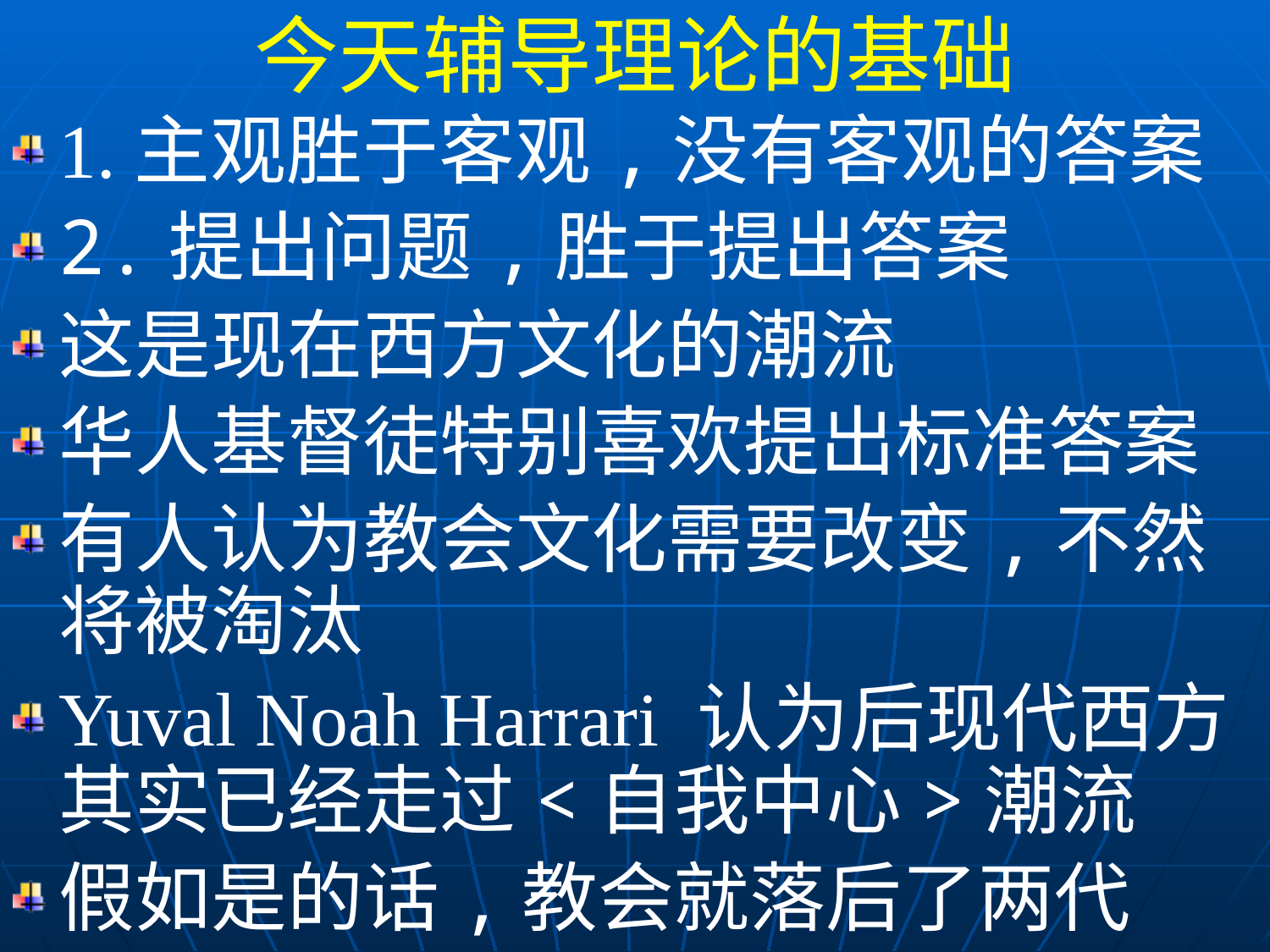

今天辅导理论的基础
1.主观胜于客观,没有客观的答案
2.提出问题,胜于提出答案
这是现在西方文化的潮流
华人基督徒特别喜欢提出标准答案
有人认为教会文化需要改变,不然将被淘汰
Yuval Noah Harrari 认为后现代西方其实已经走过<自我中心>潮流
假如是的话,教会就落后了两代